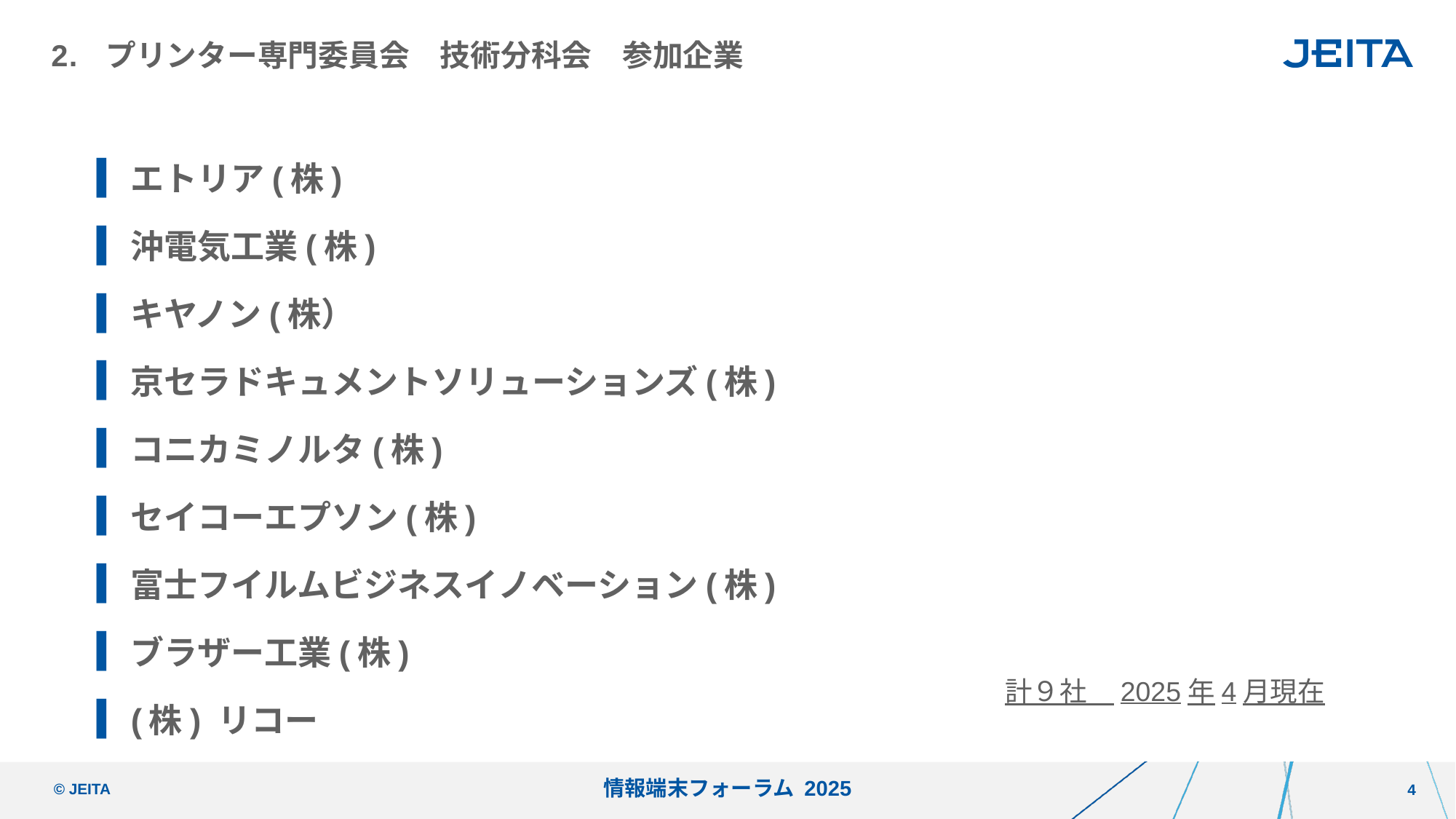

# プリンター専門委員会　技術分科会　参加企業
エトリア(株)
沖電気工業(株)
キヤノン(株）
京セラドキュメントソリューションズ(株)
コニカミノルタ(株)
セイコーエプソン(株)
富士フイルムビジネスイノベーション(株)
ブラザー工業(株)
(株) リコー
計９社　2025年4月現在
情報端末フォーラム 2025
© JEITA